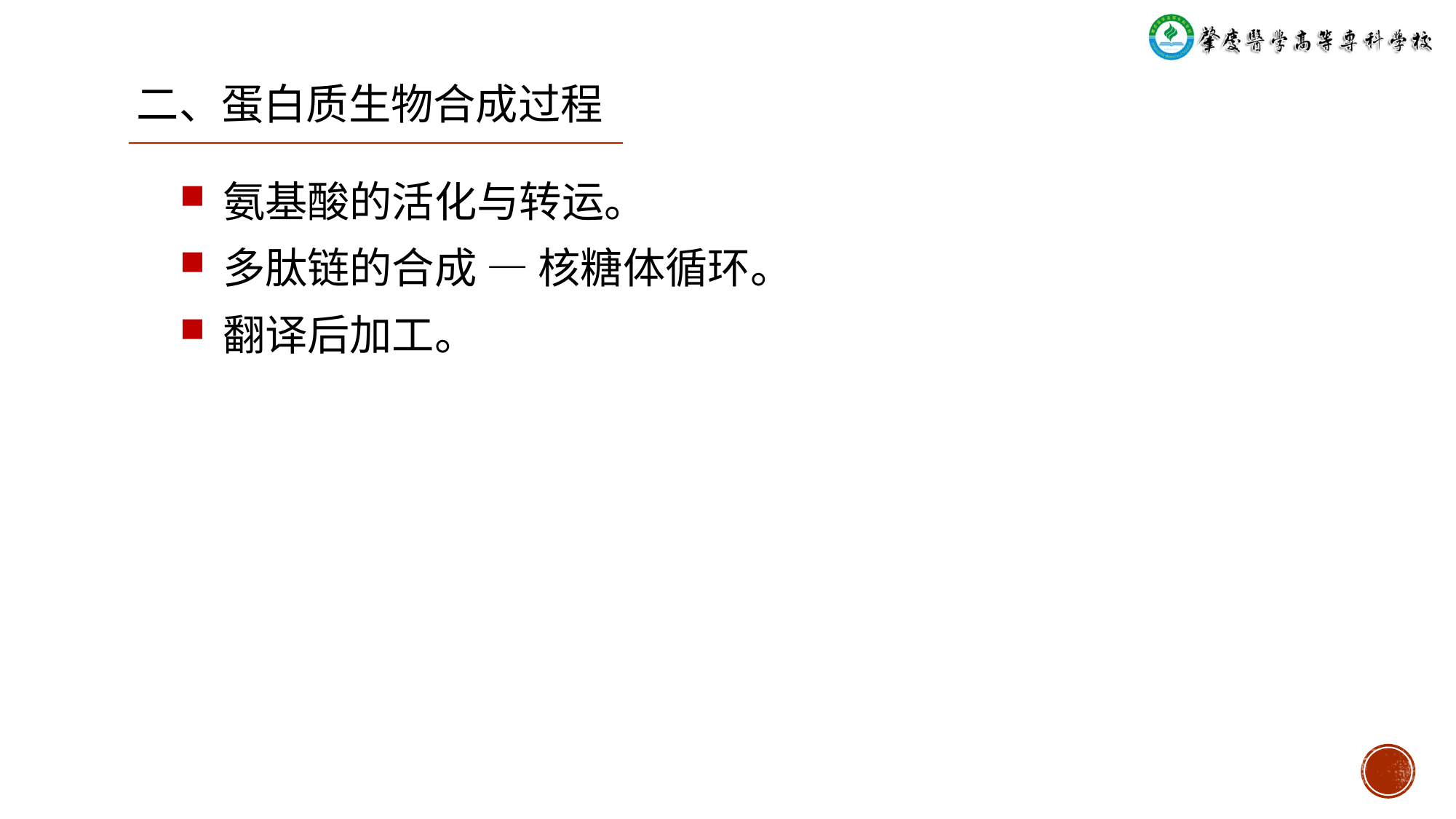

二、蛋白质生物合成过程
氨基酸的活化与转运。
多肽链的合成 — 核糖体循环。
翻译后加工。